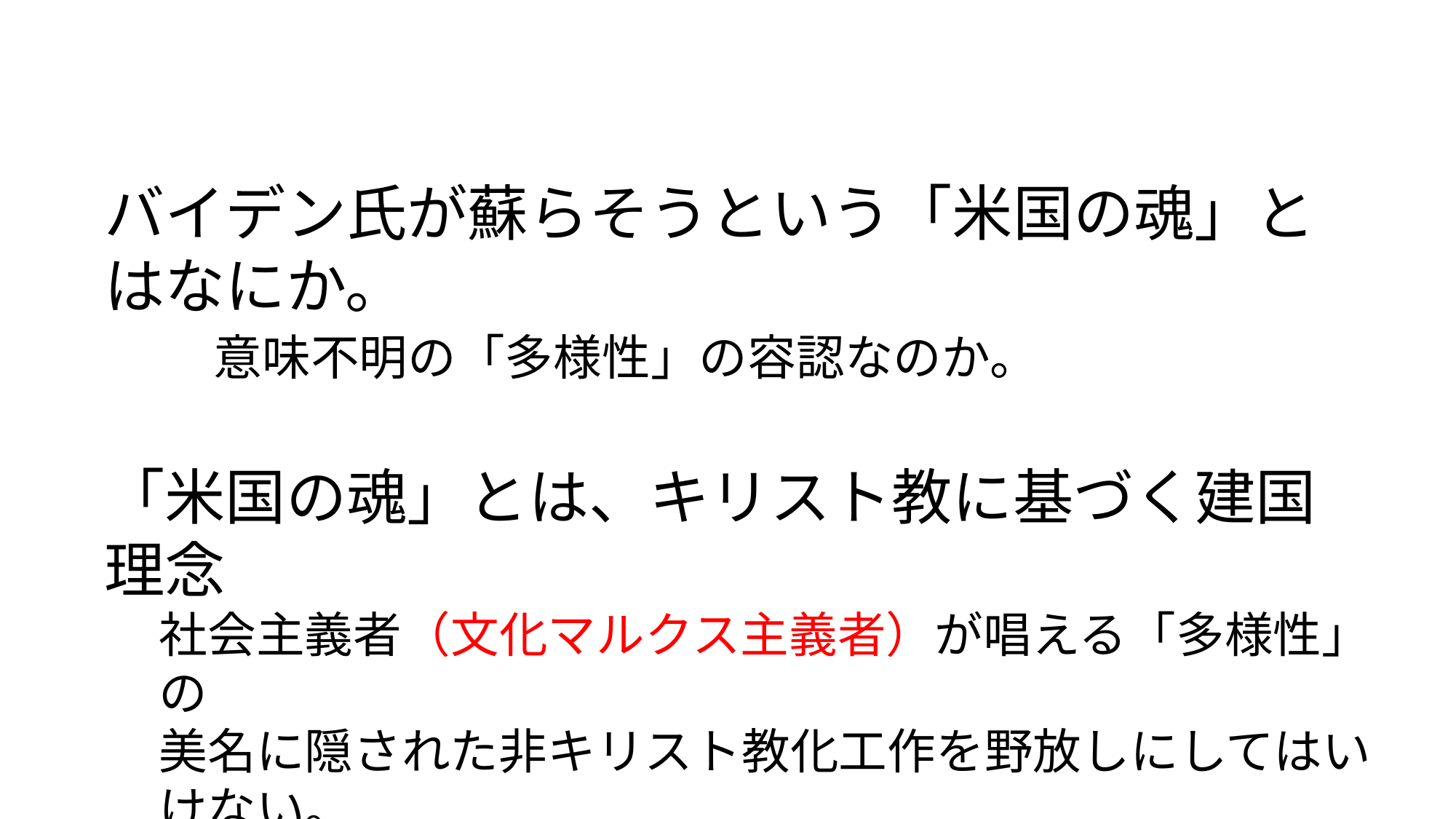

バイデン氏が蘇らそうという「米国の魂」とはなにか。
　　意味不明の「多様性」の容認なのか。

「米国の魂」とは、キリスト教に基づく建国理念
社会主義者（文化マルクス主義者）が唱える「多様性」の
美名に隠された非キリスト教化工作を野放しにしてはいけない。